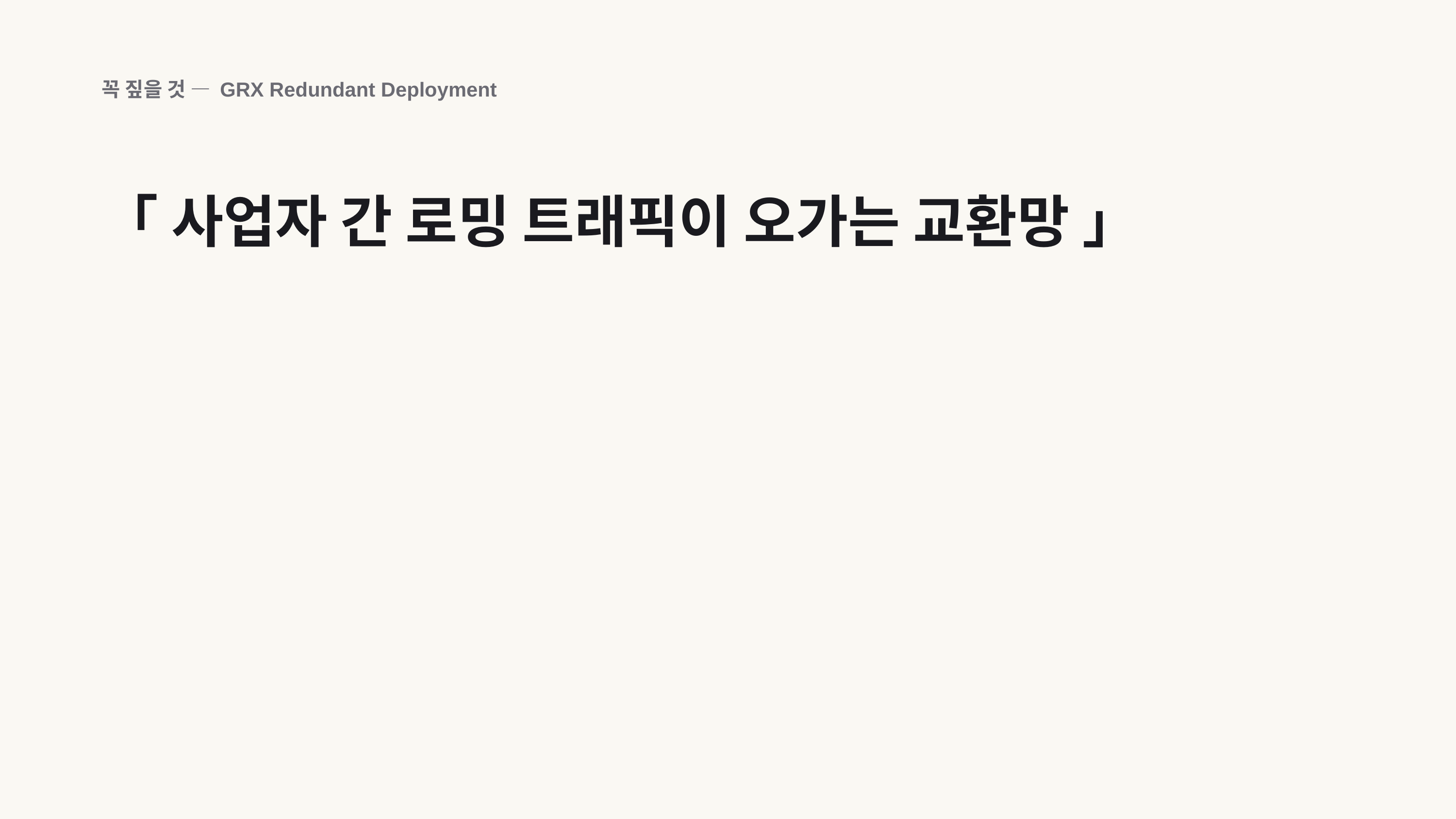

꼭 짚을 것 — GRX Redundant Deployment
「 사업자 간 로밍 트래픽이 오가는 교환망 」